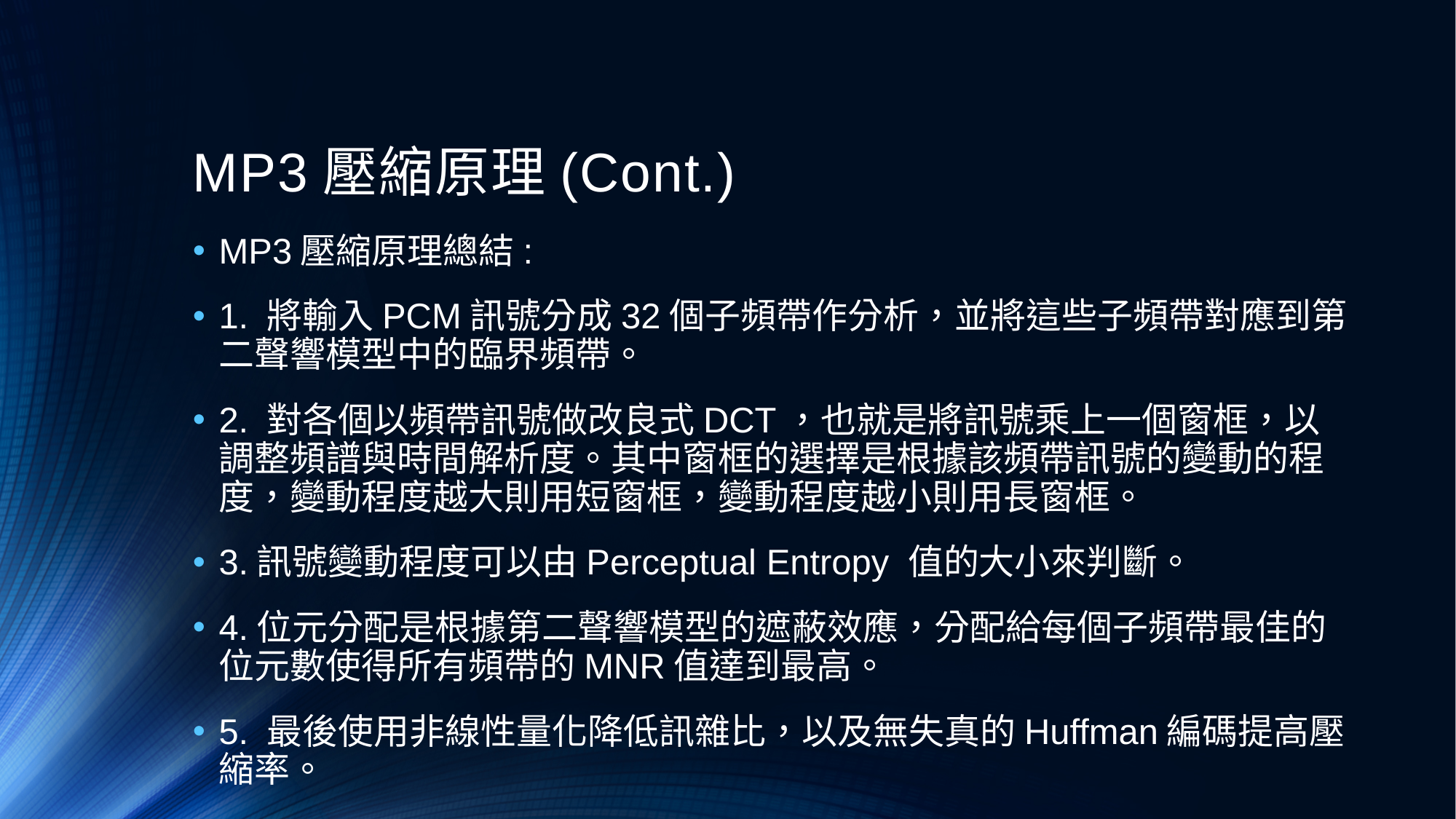

# MP3壓縮原理(Cont.)
MP3壓縮原理總結:
1. 將輸入PCM訊號分成32個子頻帶作分析，並將這些子頻帶對應到第二聲響模型中的臨界頻帶。
2. 對各個以頻帶訊號做改良式DCT，也就是將訊號乘上一個窗框，以調整頻譜與時間解析度。其中窗框的選擇是根據該頻帶訊號的變動的程度，變動程度越大則用短窗框，變動程度越小則用長窗框。
3.訊號變動程度可以由Perceptual Entropy 值的大小來判斷。
4.位元分配是根據第二聲響模型的遮蔽效應，分配給每個子頻帶最佳的位元數使得所有頻帶的MNR值達到最高。
5. 最後使用非線性量化降低訊雜比，以及無失真的Huffman編碼提高壓縮率。